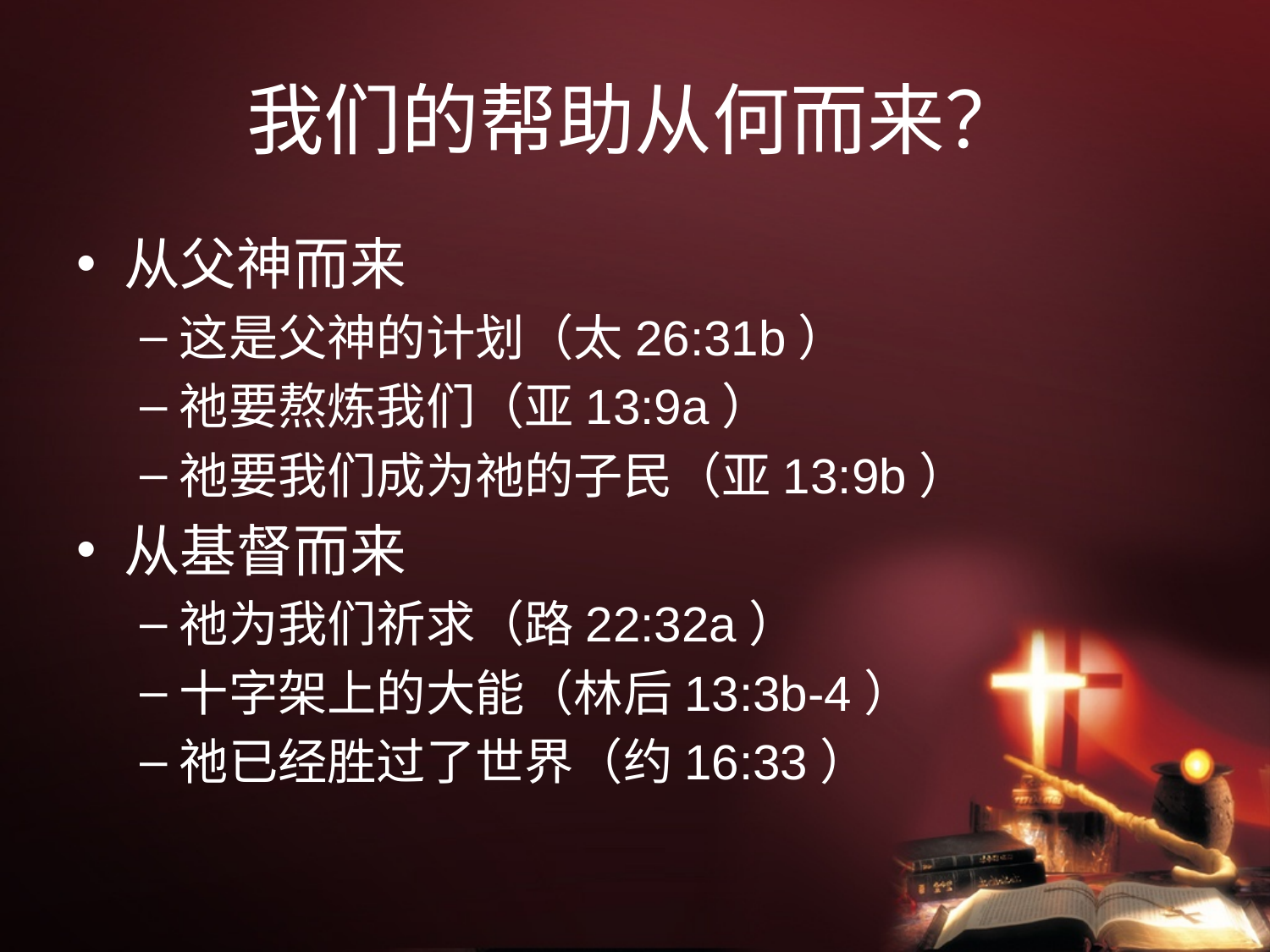

# 我们的帮助从何而来？
从父神而来
这是父神的计划（太26:31b）
祂要熬炼我们（亚13:9a）
祂要我们成为祂的子民（亚13:9b）
从基督而来
祂为我们祈求（路22:32a）
十字架上的大能（林后13:3b-4）
祂已经胜过了世界（约16:33）